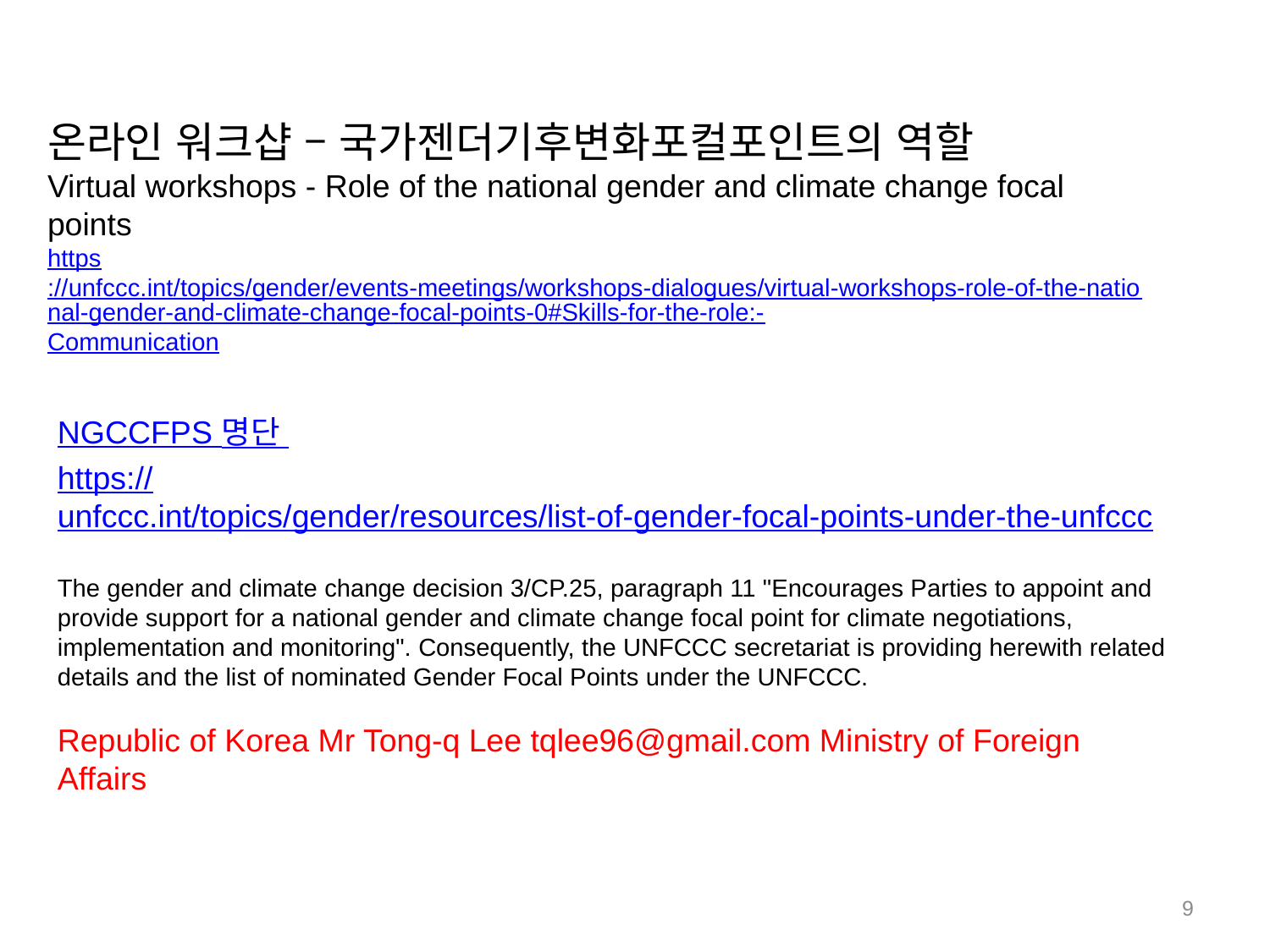

온라인 워크샵 – 국가젠더기후변화포컬포인트의 역할
Virtual workshops - Role of the national gender and climate change focal points
https://unfccc.int/topics/gender/events-meetings/workshops-dialogues/virtual-workshops-role-of-the-national-gender-and-climate-change-focal-points-0#Skills-for-the-role:-Communication

NGCCFPS 명단
https://unfccc.int/topics/gender/resources/list-of-gender-focal-points-under-the-unfccc

The gender and climate change decision 3/CP.25, paragraph 11 "Encourages Parties to appoint and provide support for a national gender and climate change focal point for climate negotiations, implementation and monitoring". Consequently, the UNFCCC secretariat is providing herewith related details and the list of nominated Gender Focal Points under the UNFCCC.

Republic of Korea Mr Tong-q Lee tqlee96@gmail.com Ministry of Foreign Affairs
9